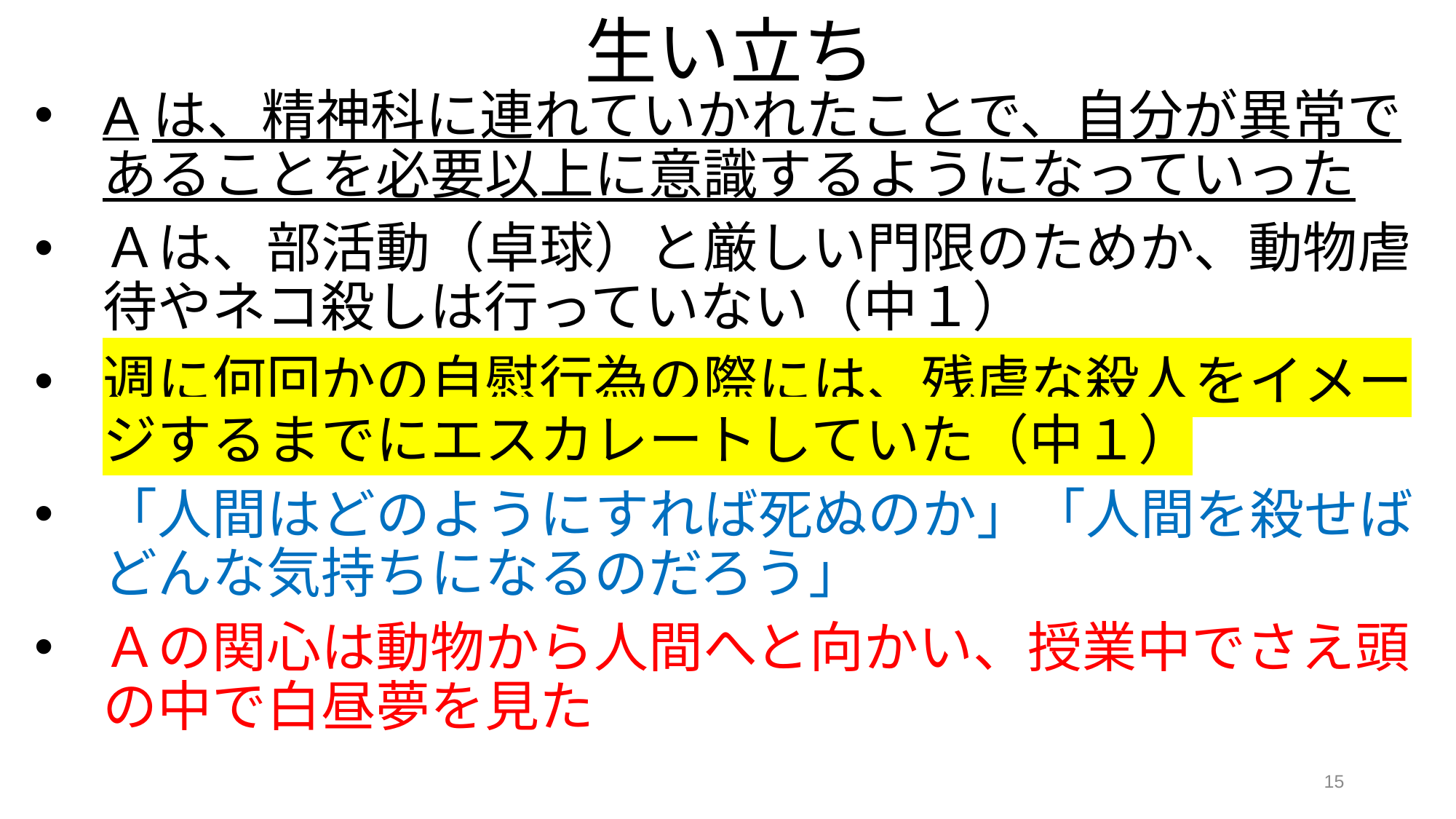

# 生い立ち
Aは、精神科に連れていかれたことで、自分が異常であることを必要以上に意識するようになっていった
Ａは、部活動（卓球）と厳しい門限のためか、動物虐待やネコ殺しは行っていない（中１）
週に何回かの自慰行為の際には、残虐な殺人をイメージするまでにエスカレートしていた（中１）
「人間はどのようにすれば死ぬのか」「人間を殺せばどんな気持ちになるのだろう」
Ａの関心は動物から人間へと向かい、授業中でさえ頭の中で白昼夢を見た
15